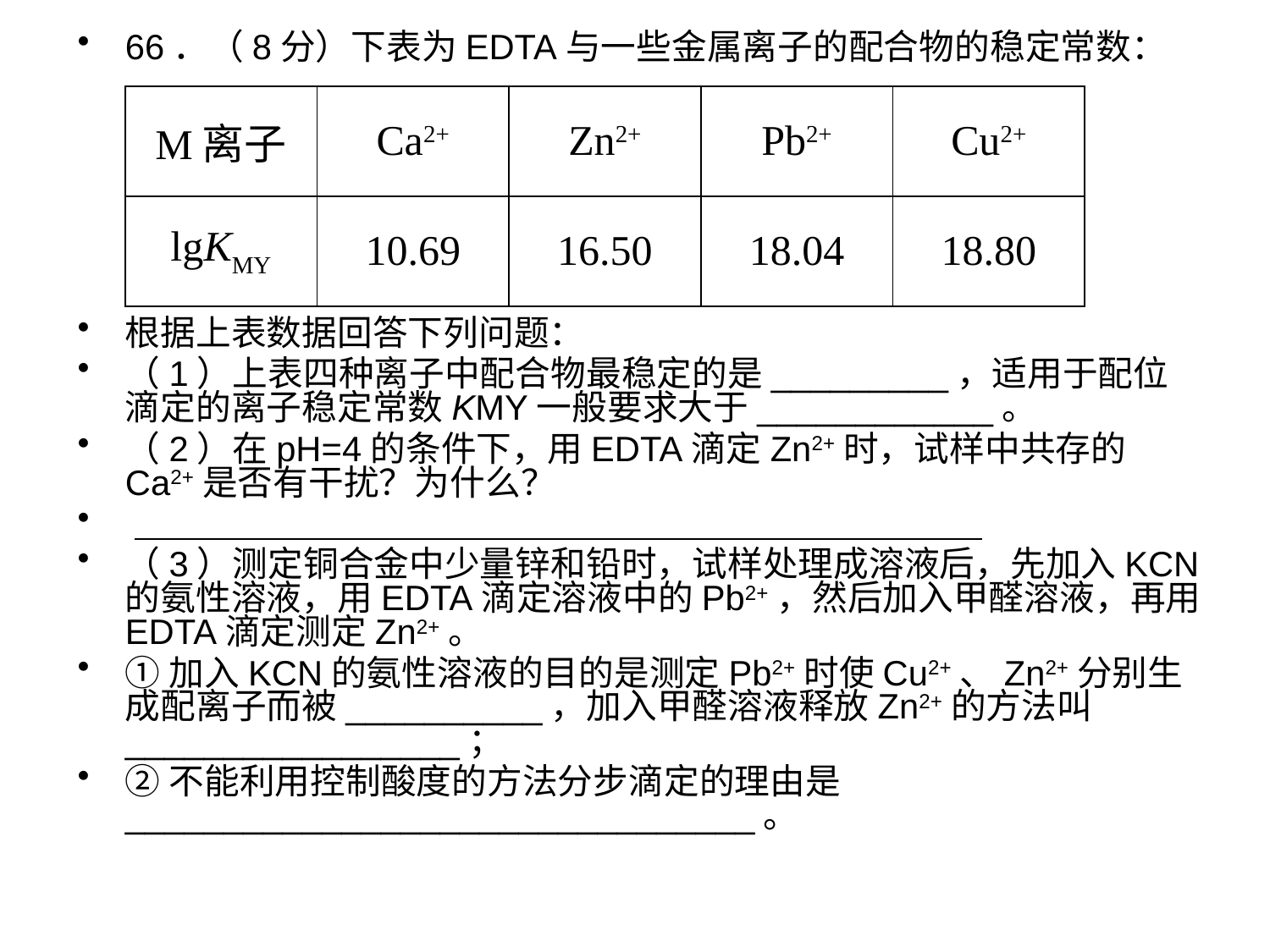

66．（8分）下表为EDTA与一些金属离子的配合物的稳定常数：

根据上表数据回答下列问题：
（1）上表四种离子中配合物最稳定的是_________，适用于配位滴定的离子稳定常数KMY一般要求大于____________。
（2）在pH=4的条件下，用EDTA滴定Zn2+时，试样中共存的Ca2+是否有干扰？为什么？

（3）测定铜合金中少量锌和铅时，试样处理成溶液后，先加入KCN的氨性溶液，用EDTA滴定溶液中的Pb2+，然后加入甲醛溶液，再用EDTA滴定测定Zn2+。
①加入KCN的氨性溶液的目的是测定Pb2+时使Cu2+、Zn2+分别生成配离子而被__________，加入甲醛溶液释放Zn2+的方法叫_________________；
②不能利用控制酸度的方法分步滴定的理由是________________________________。
| M离子 | Ca2+ | Zn2+ | Pb2+ | Cu2+ |
| --- | --- | --- | --- | --- |
| lgKMY | 10.69 | 16.50 | 18.04 | 18.80 |